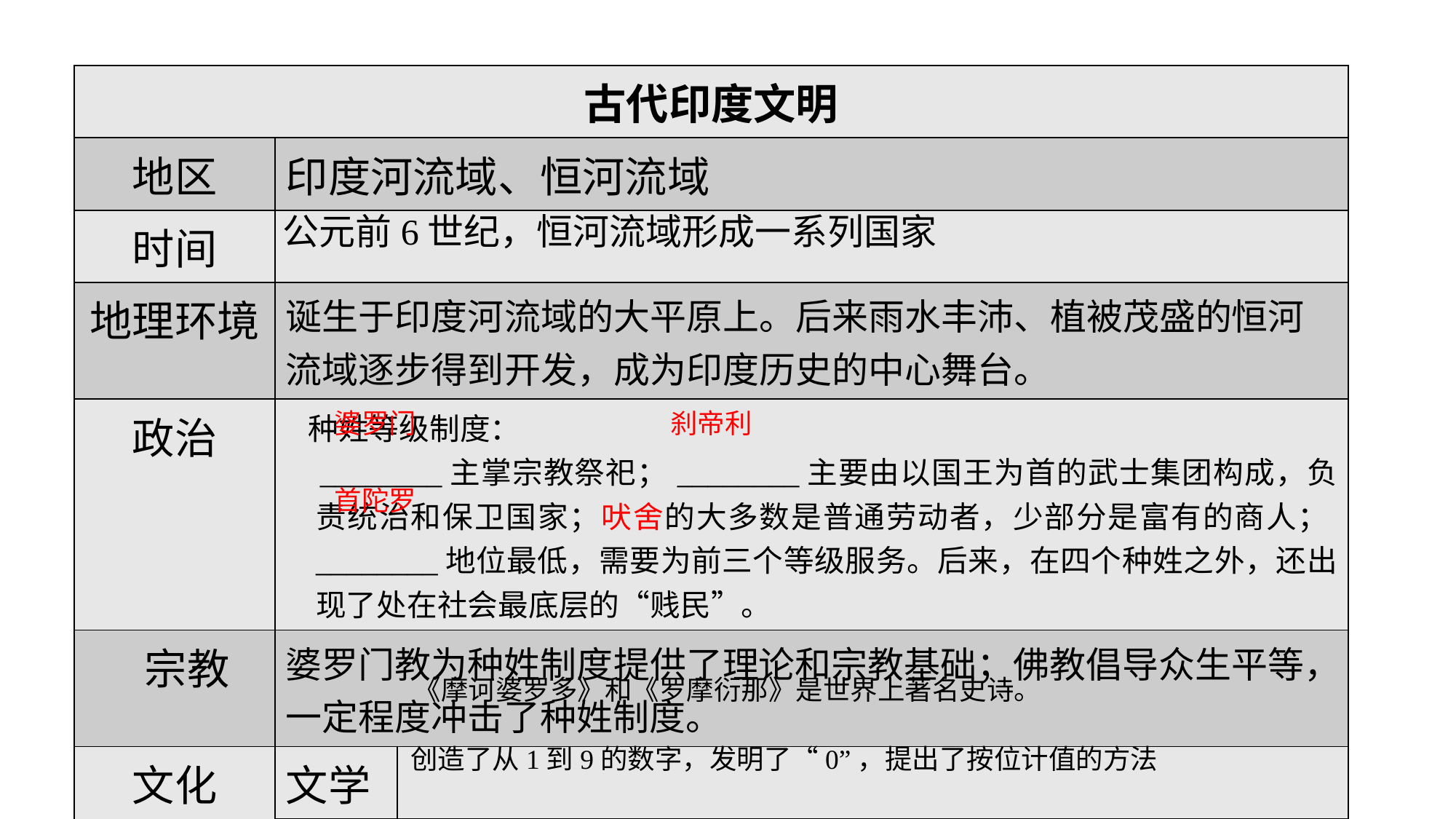

| 古代印度文明 |  |  |
| --- | --- | --- |
| 地区 | 印度河流域、恒河流域 |  |
| 时间 |  |  |
| 地理环境 | 诞生于印度河流域的大平原上。后来雨水丰沛、植被茂盛的恒河流域逐步得到开发，成为印度历史的中心舞台。 |  |
| 政治 | 种姓等级制度： \_\_\_\_\_\_\_\_主掌宗教祭祀；\_\_\_\_\_\_\_\_主要由以国王为首的武士集团构成，负责统治和保卫国家；吠舍的大多数是普通劳动者，少部分是富有的商人；\_\_\_\_\_\_\_\_地位最低，需要为前三个等级服务。后来，在四个种姓之外，还出现了处在社会最底层的“贱民”。 |  |
| 宗教 | 婆罗门教为种姓制度提供了理论和宗教基础；佛教倡导众生平等，一定程度冲击了种姓制度。 |  |
| 文化 | 文学 |  |
|  | 数学 |  |
公元前6世纪，恒河流域形成一系列国家
婆罗门
刹帝利
首陀罗
《摩诃婆罗多》和《罗摩衍那》是世界上著名史诗。
创造了从1到9的数字，发明了“0”，提出了按位计值的方法